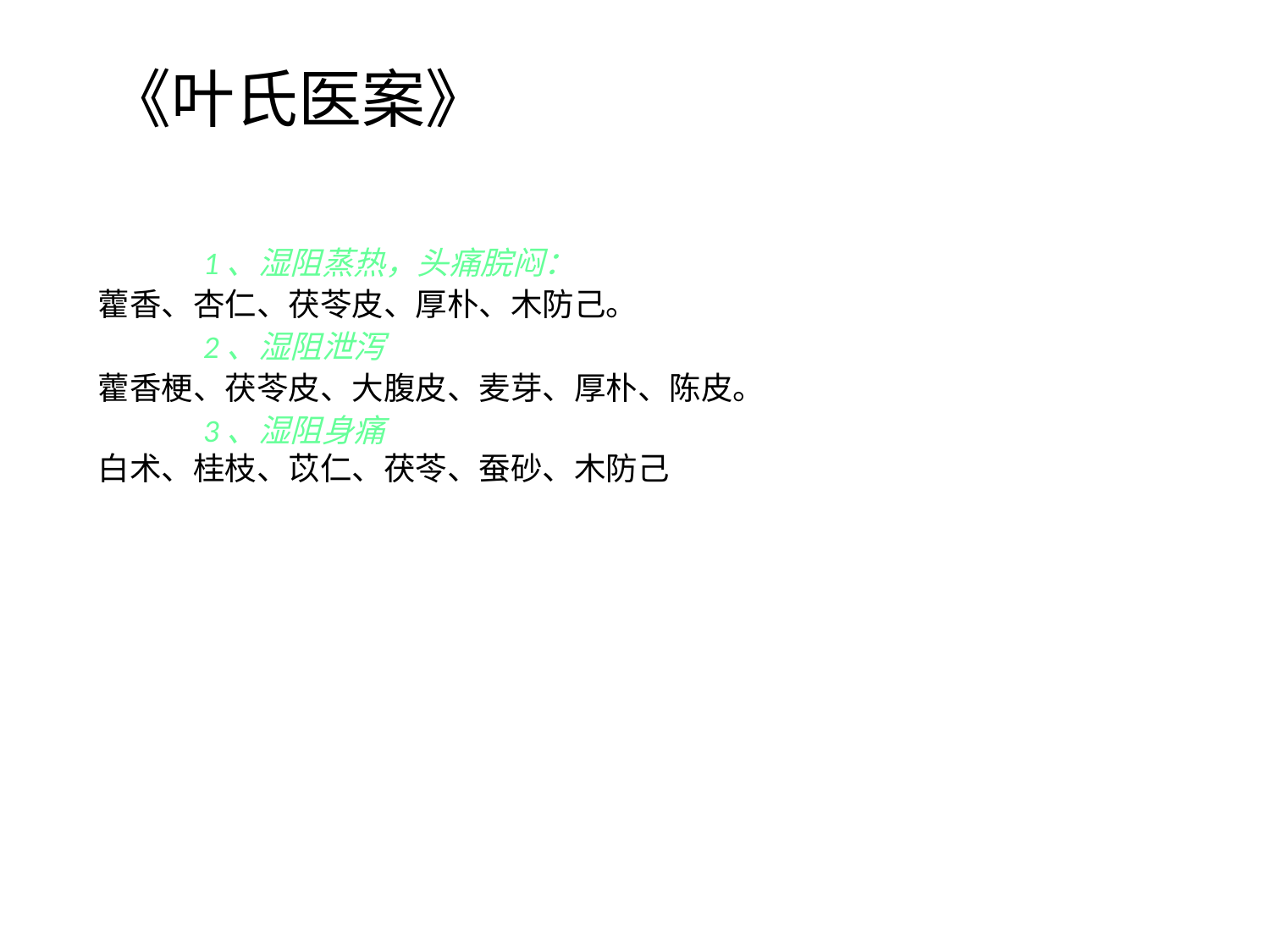

《叶氏医案》

1、湿阻蒸热，头痛脘闷：
  藿香、杏仁、茯苓皮、厚朴、木防己。
2、湿阻泄泻
  藿香梗、茯苓皮、大腹皮、麦芽、厚朴、陈皮。
3、湿阻身痛
  白术、桂枝、苡仁、茯苓、蚕砂、木防己